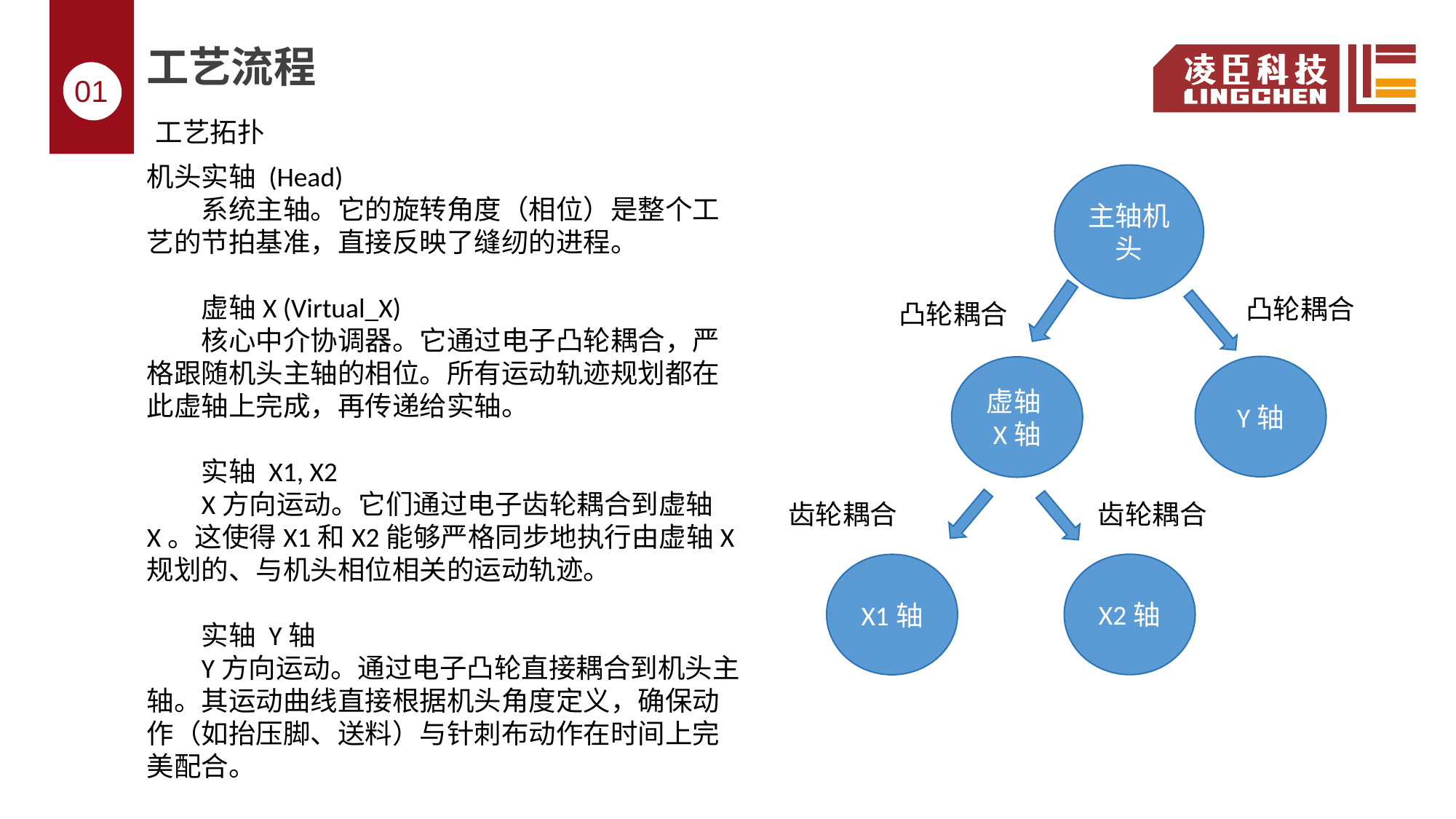

工艺流程
01
03
工艺拓扑
机头实轴 (Head)​
系统主轴。它的旋转角度（相位）是整个工艺的节拍基准，直接反映了缝纫的进程。

虚轴X (Virtual_X)​
核心中介协调器。它通过电子凸轮耦合，严格跟随机头主轴的相位。所有运动轨迹规划都在此虚轴上完成，再传递给实轴。

实轴 X1, X2​
X方向运动。它们通过电子齿轮耦合到虚轴X。这使得X1和X2能够严格同步地执行由虚轴X规划的、与机头相位相关的运动轨迹。

实轴 Y轴​
Y方向运动。通过电子凸轮直接耦合到机头主轴。其运动曲线直接根据机头角度定义，确保动作（如抬压脚、送料）与针刺布动作在时间上完美配合。
主轴机头

凸轮耦合
凸轮耦合
Y轴
虚轴X轴

齿轮耦合
齿轮耦合
X2轴
X1轴